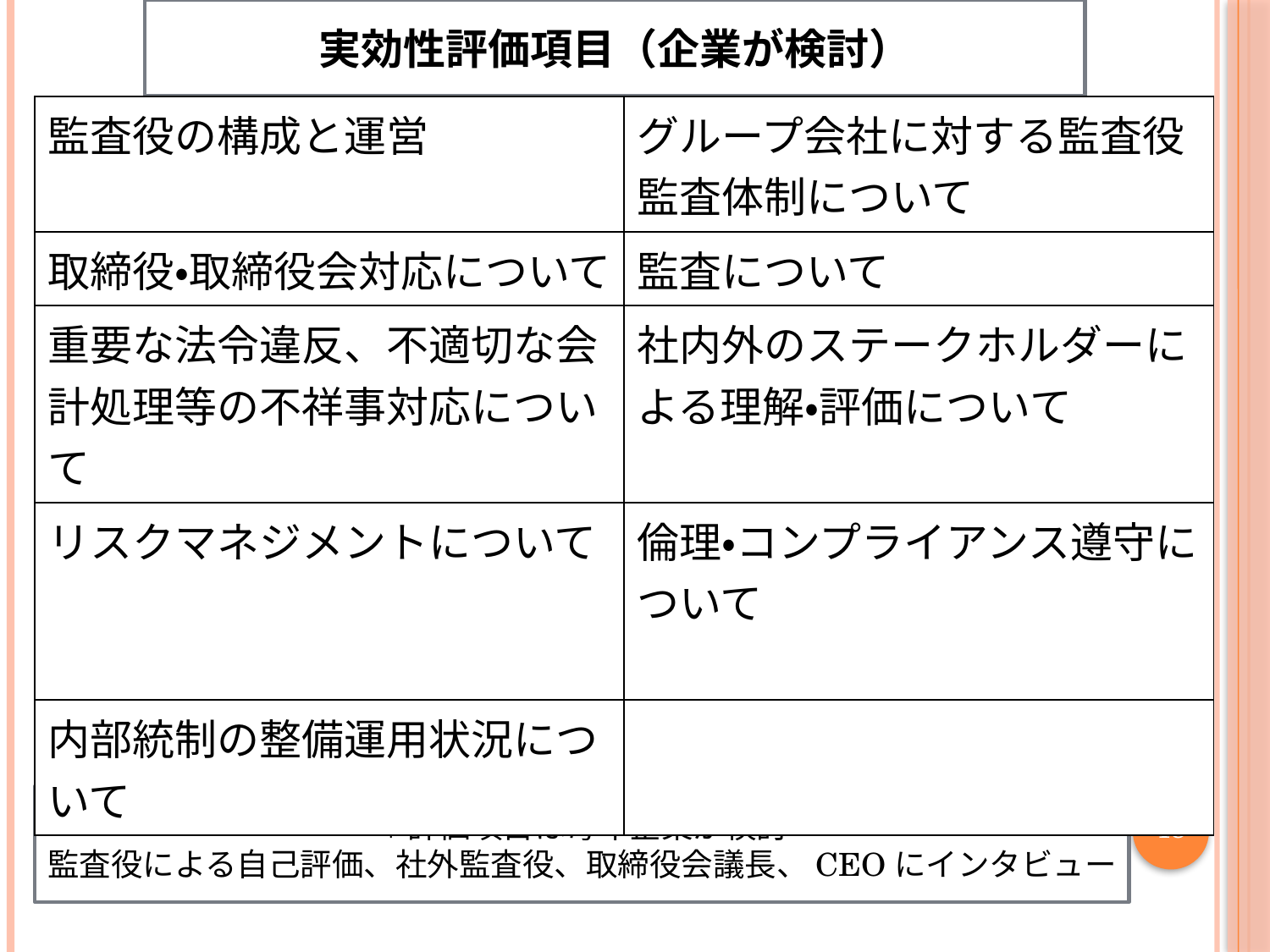

実効性評価項目（企業が検討）
#
| 監査役の構成と運営 | グループ会社に対する監査役監査体制について |
| --- | --- |
| 取締役・取締役会対応について | 監査について |
| 重要な法令違反、不適切な会計処理等の不祥事対応について | 社内外のステークホルダーによる理解・評価について |
| リスクマネジメントについて | 倫理・コンプライアンス遵守について |
| 内部統制の整備運用状況について |  |
＊評価項目は毎年企業が検討
監査役による自己評価、社外監査役、取締役会議長、CEOにインタビュー
18